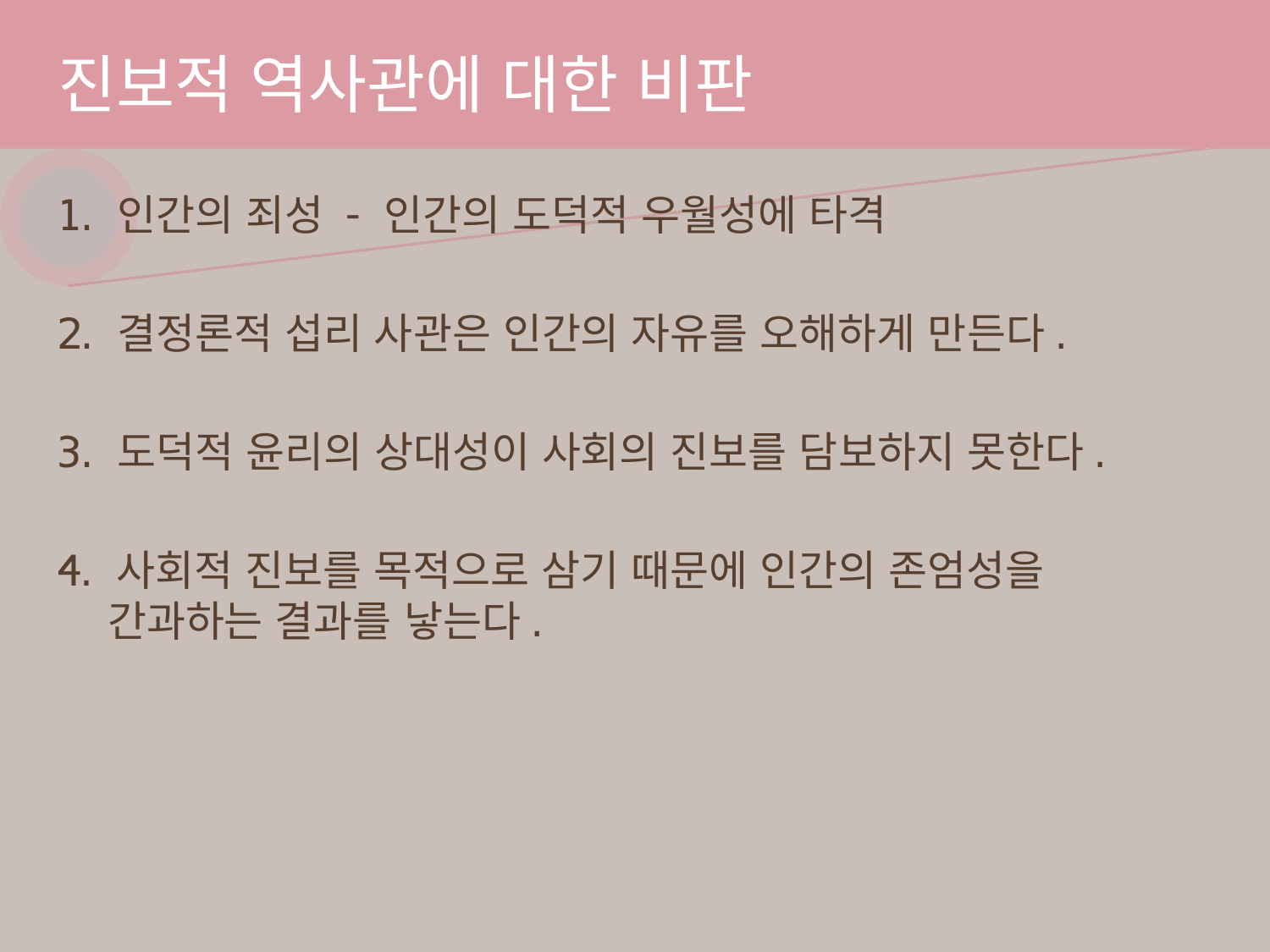

# 진보적 역사관에 대한 비판
1. 인간의 죄성 - 인간의 도덕적 우월성에 타격

2. 결정론적 섭리 사관은 인간의 자유를 오해하게 만든다.

3. 도덕적 윤리의 상대성이 사회의 진보를 담보하지 못한다.

4. 사회적 진보를 목적으로 삼기 때문에 인간의 존엄성을 간과하는 결과를 낳는다.